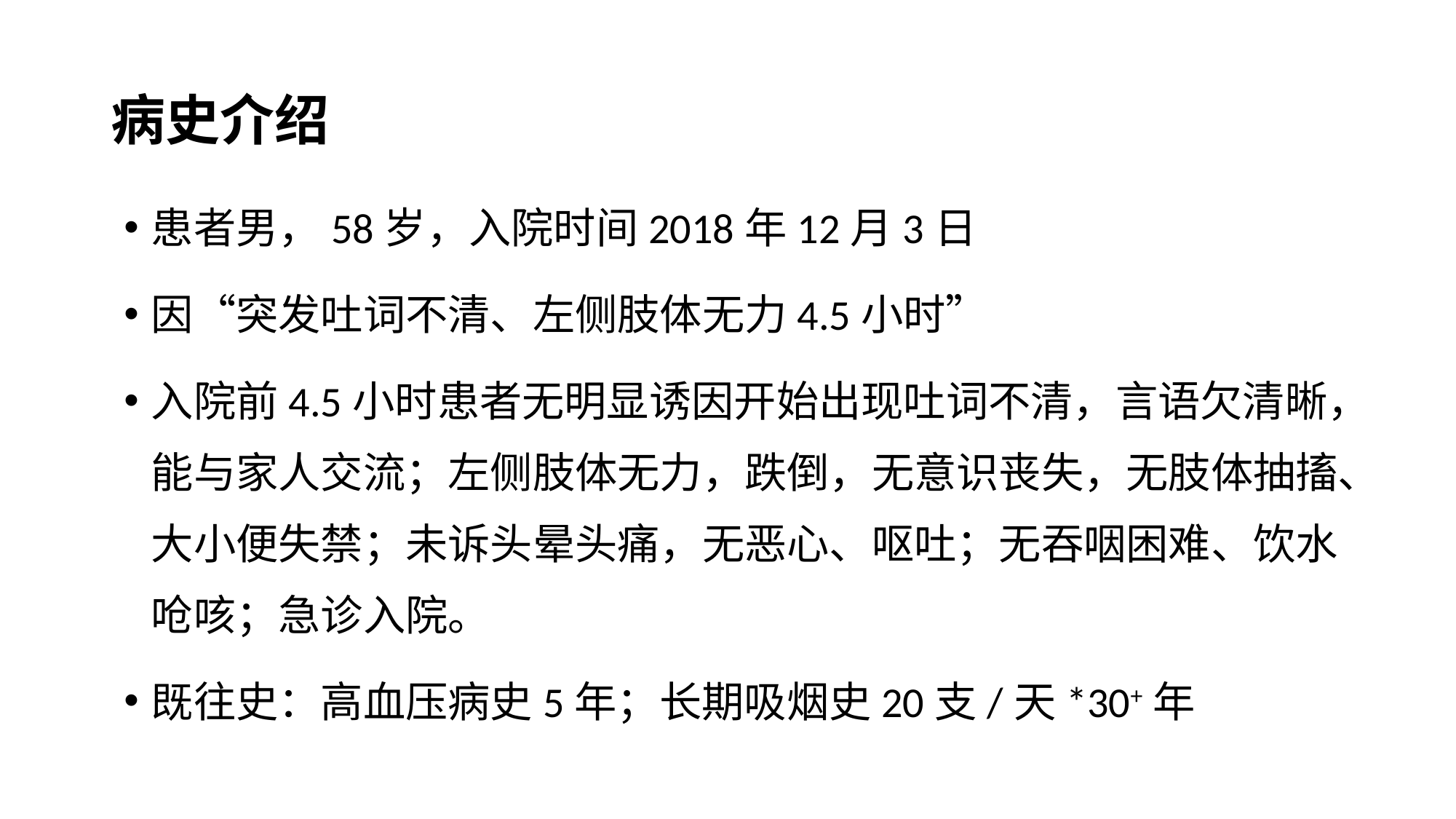

# 病史介绍
患者男，58岁，入院时间2018年12月3日
因“突发吐词不清、左侧肢体无力4.5小时”
入院前4.5小时患者无明显诱因开始出现吐词不清，言语欠清晰，能与家人交流；左侧肢体无力，跌倒，无意识丧失，无肢体抽搐、大小便失禁；未诉头晕头痛，无恶心、呕吐；无吞咽困难、饮水呛咳；急诊入院。
既往史：高血压病史5年；长期吸烟史20支/天*30+年